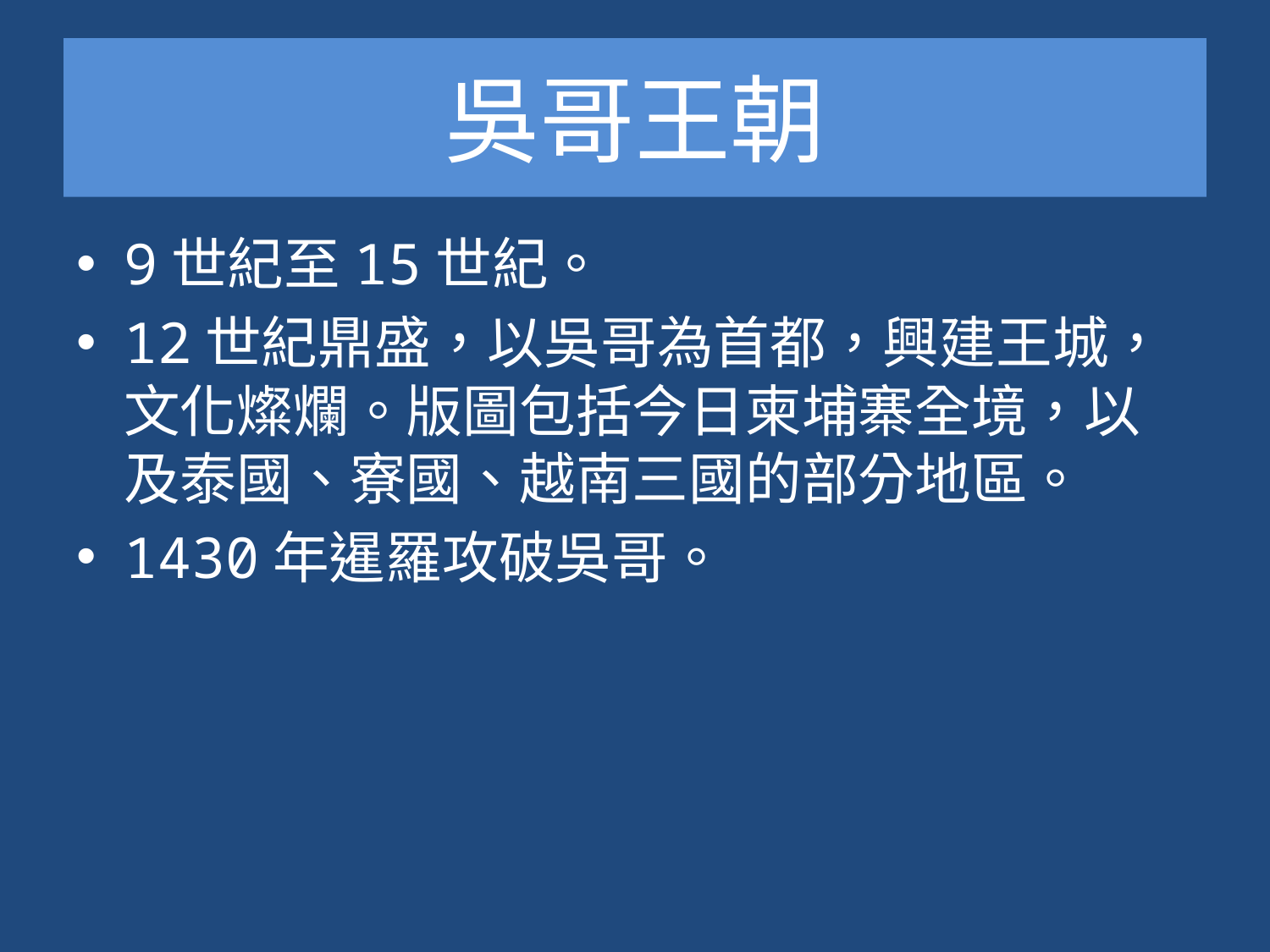

# 吳哥王朝
9世紀至15世紀。
12世紀鼎盛，以吳哥為首都，興建王城，文化燦爛。版圖包括今日柬埔寨全境，以及泰國、寮國、越南三國的部分地區。
1430年暹羅攻破吳哥。